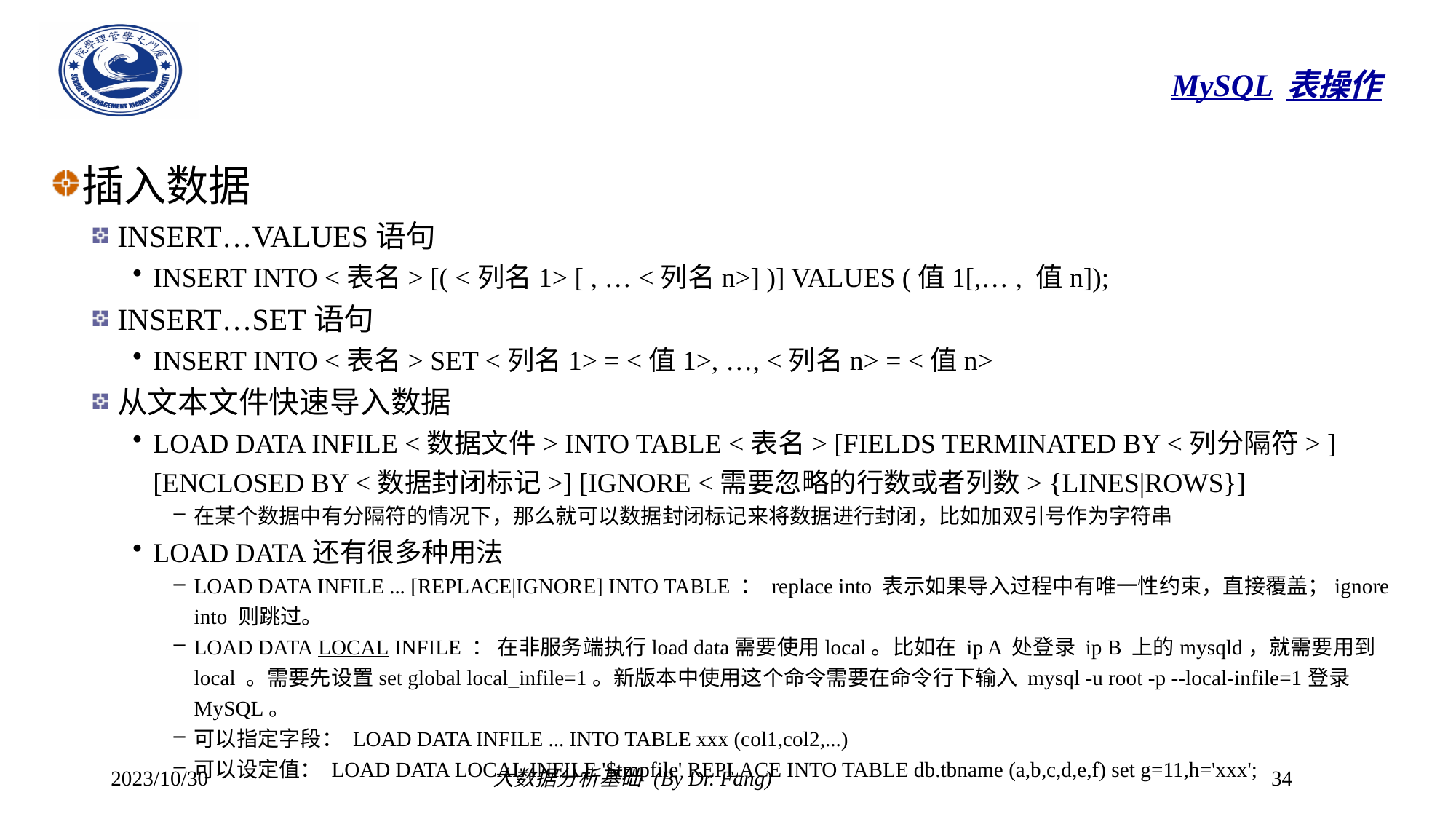

# MySQL表操作
插入数据
INSERT…VALUES语句
INSERT INTO <表名> [( <列名1> [ , … <列名n>] )] VALUES (值1[,… , 值n]);
INSERT…SET语句
INSERT INTO <表名> SET <列名1> = <值1>, …, <列名n> = <值n>
从文本文件快速导入数据
LOAD DATA INFILE <数据文件> INTO TABLE <表名> [FIELDS TERMINATED BY <列分隔符> ][ENCLOSED BY <数据封闭标记>] [IGNORE <需要忽略的行数或者列数> {LINES|ROWS}]
在某个数据中有分隔符的情况下，那么就可以数据封闭标记来将数据进行封闭，比如加双引号作为字符串
LOAD DATA还有很多种用法
LOAD DATA INFILE ... [REPLACE|IGNORE] INTO TABLE ： replace into 表示如果导入过程中有唯一性约束，直接覆盖；ignore into 则跳过。
LOAD DATA LOCAL INFILE ： 在非服务端执行load data需要使用local。比如在 ip A 处登录 ip B 上的mysqld，就需要用到 local 。需要先设置set global local_infile=1。新版本中使用这个命令需要在命令行下输入 mysql -u root -p --local-infile=1登录MySQL。
可以指定字段： LOAD DATA INFILE ... INTO TABLE xxx (col1,col2,...)
可以设定值： LOAD DATA LOCAL INFILE '$tmpfile' REPLACE INTO TABLE db.tbname (a,b,c,d,e,f) set g=11,h='xxx';

2023/10/30
大数据分析基础 (By Dr. Fang)
34